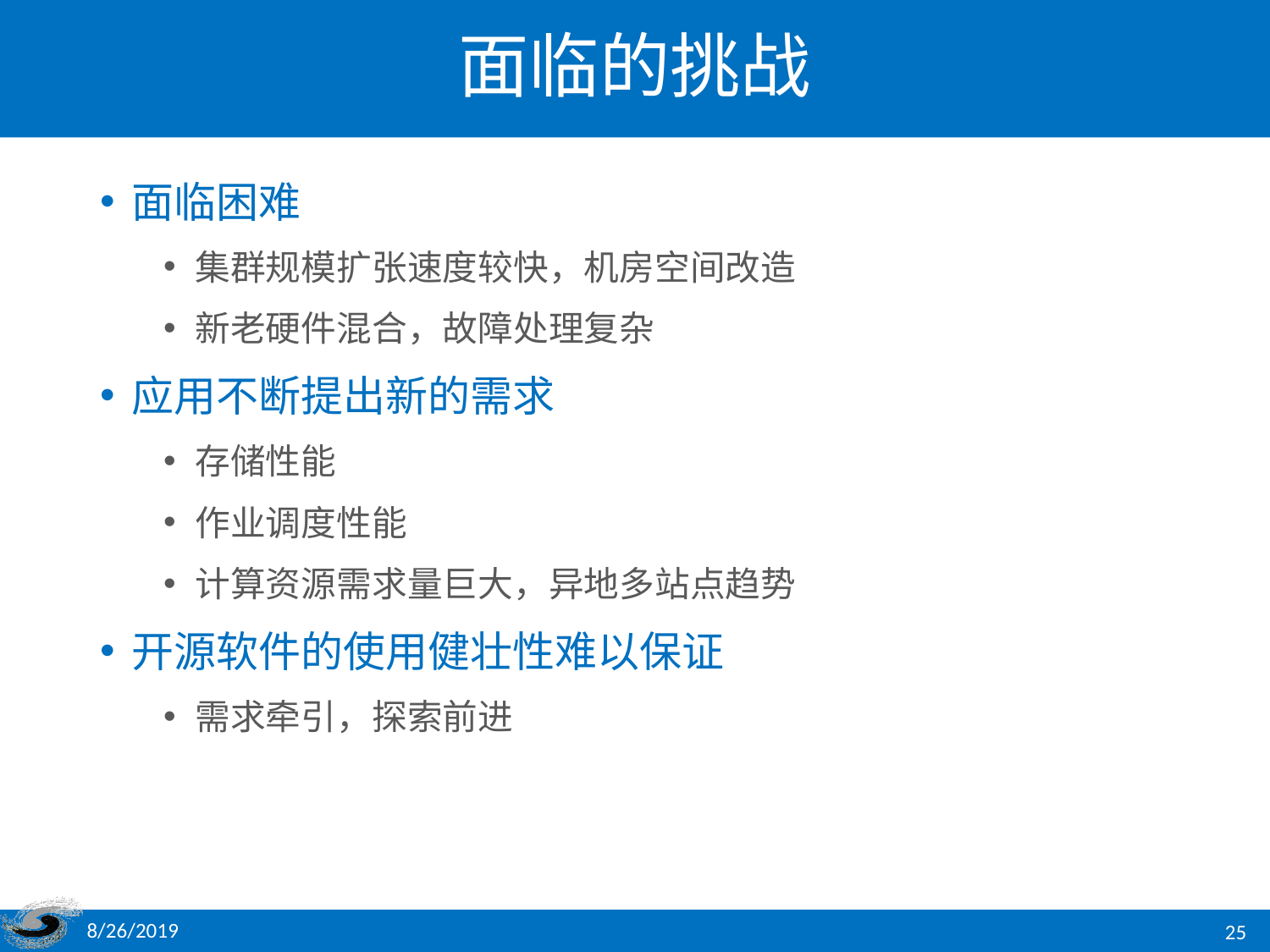

# 面临的挑战
面临困难
集群规模扩张速度较快，机房空间改造
新老硬件混合，故障处理复杂
应用不断提出新的需求
存储性能
作业调度性能
计算资源需求量巨大，异地多站点趋势
开源软件的使用健壮性难以保证
需求牵引，探索前进

8/26/2019
25